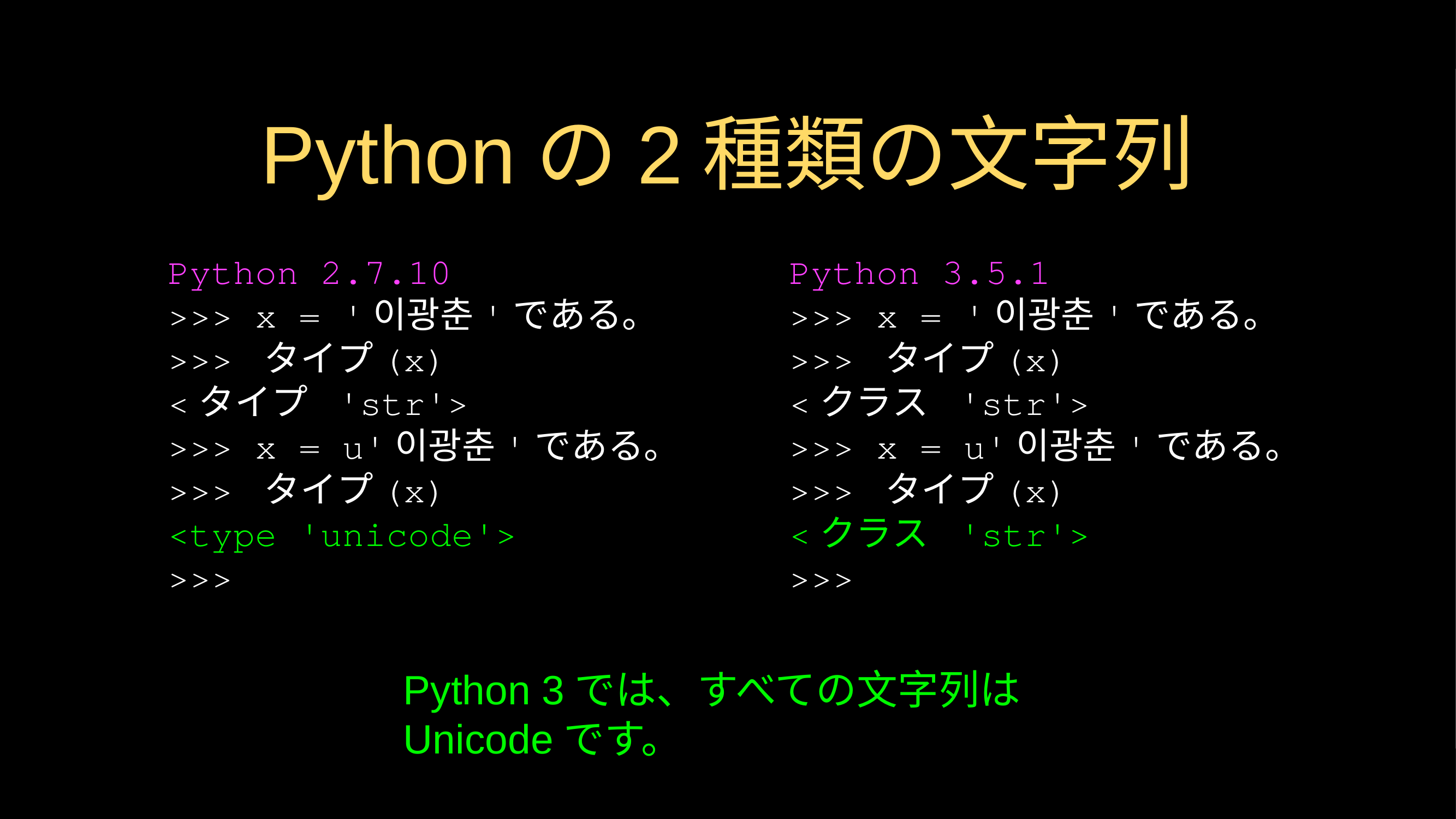

# Pythonの2種類の文字列
Python 2.7.10
>>> x = '이광춘'である。
>>> タイプ(x)
<タイプ 'str'>
>>> x = u'이광춘'である。
>>> タイプ(x)
<type 'unicode'>
>>>
Python 3.5.1
>>> x = '이광춘'である。
>>> タイプ(x)
<クラス 'str'>
>>> x = u'이광춘'である。
>>> タイプ(x)
<クラス 'str'>
>>>
Python 3では、すべての文字列はUnicodeです。